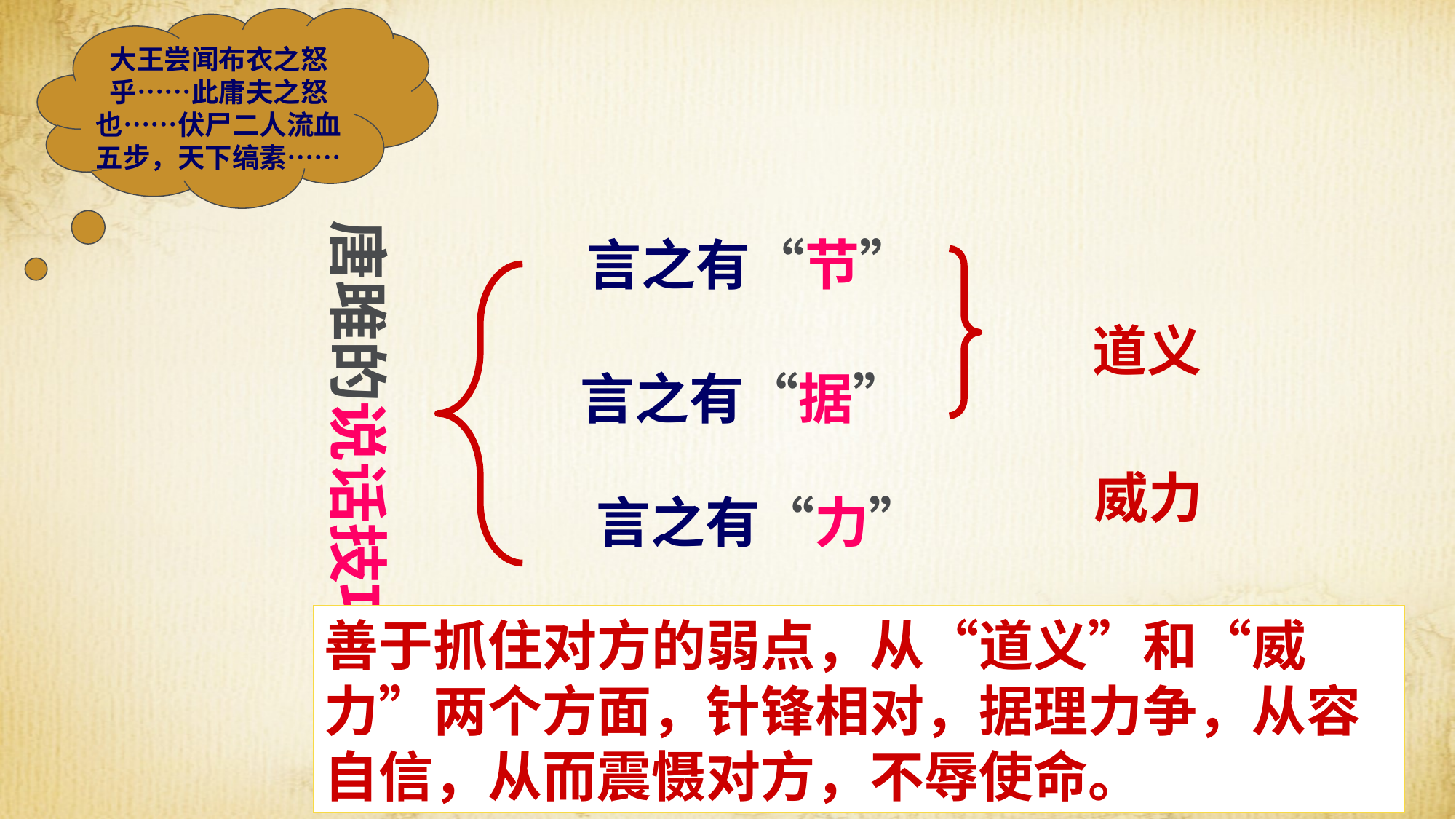

大王尝闻布衣之怒
乎……此庸夫之怒
也……伏尸二人流血五步，天下缟素……

唐雎的说话技巧
言之有“节”

道义
言之有“据”
威力
言之有“力”
善于抓住对方的弱点，从“道义”和“威力”两个方面，针锋相对，据理力争，从容自信，从而震慑对方，不辱使命。